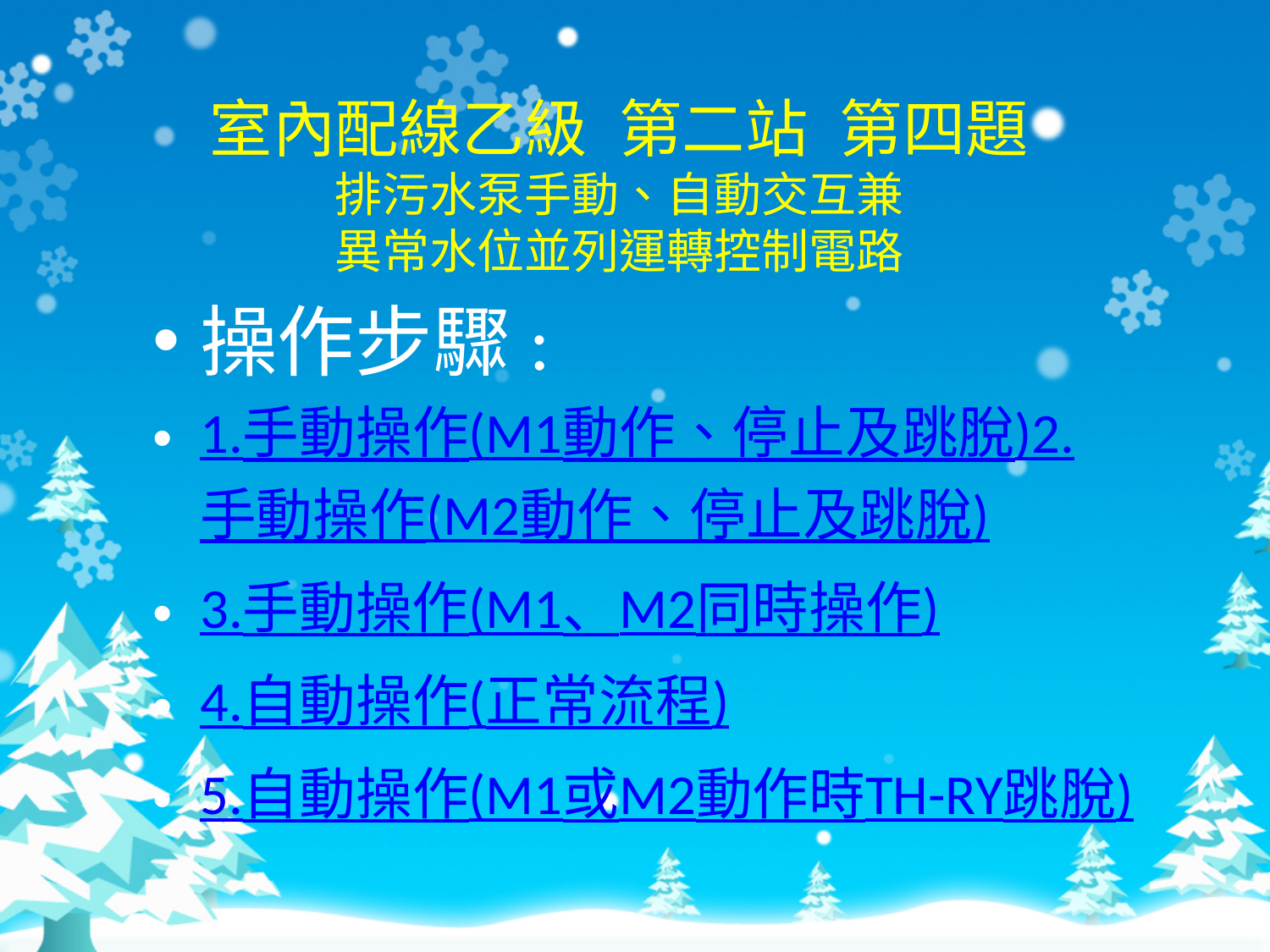

室內配線乙級 第二站 第四題
排污水泵手動、自動交互兼
異常水位並列運轉控制電路
操作步驟:
1.手動操作(M1動作、停止及跳脫)
2.手動操作(M2動作、停止及跳脫)
3.手動操作(M1、M2同時操作)
4.自動操作(正常流程)
5.自動操作(M1或M2動作時TH-RY跳脫)